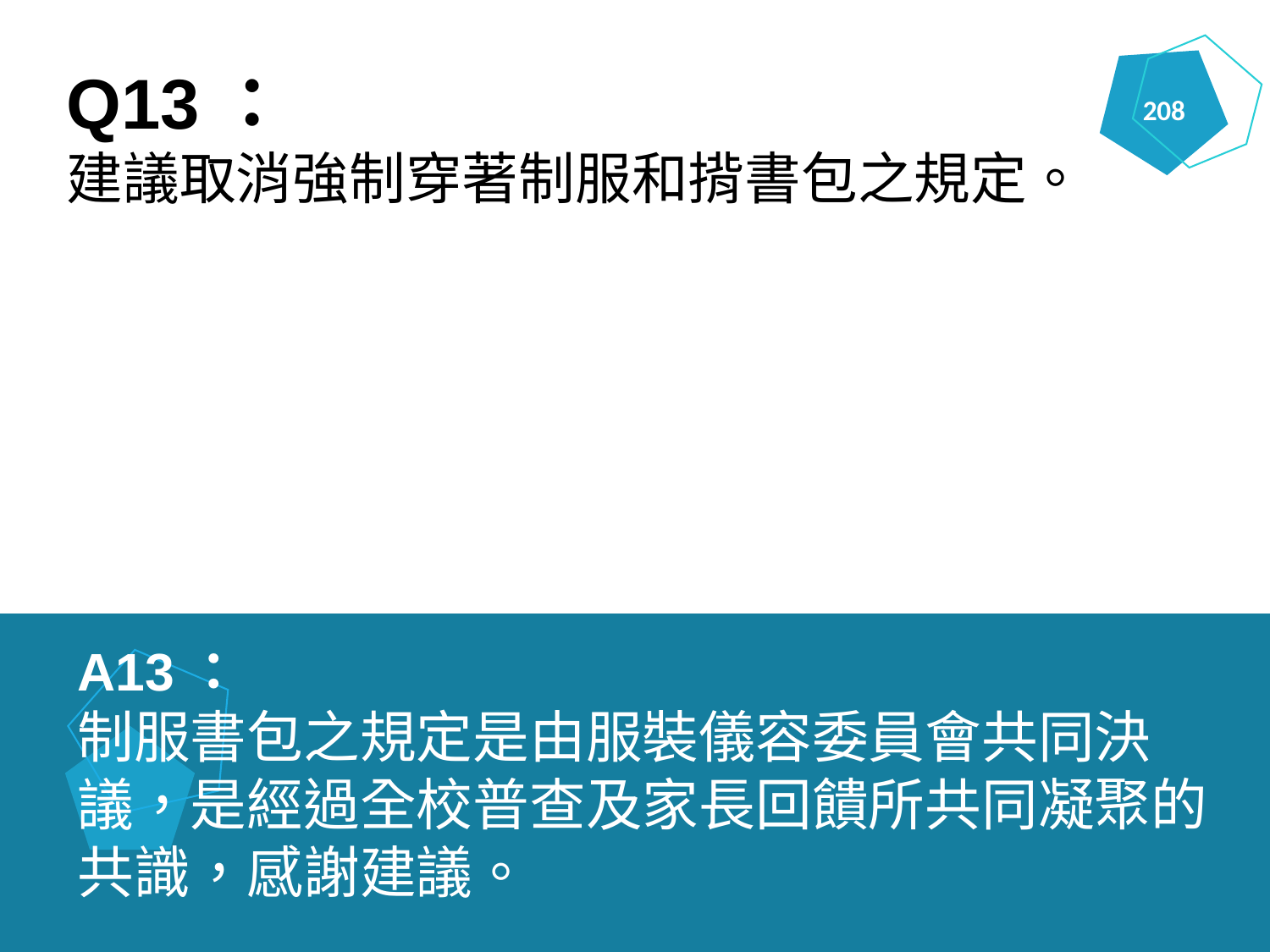

Q13：
建議取消強制穿著制服和揹書包之規定。
208
A13：
制服書包之規定是由服裝儀容委員會共同決議，是經過全校普查及家長回饋所共同凝聚的共識，感謝建議。